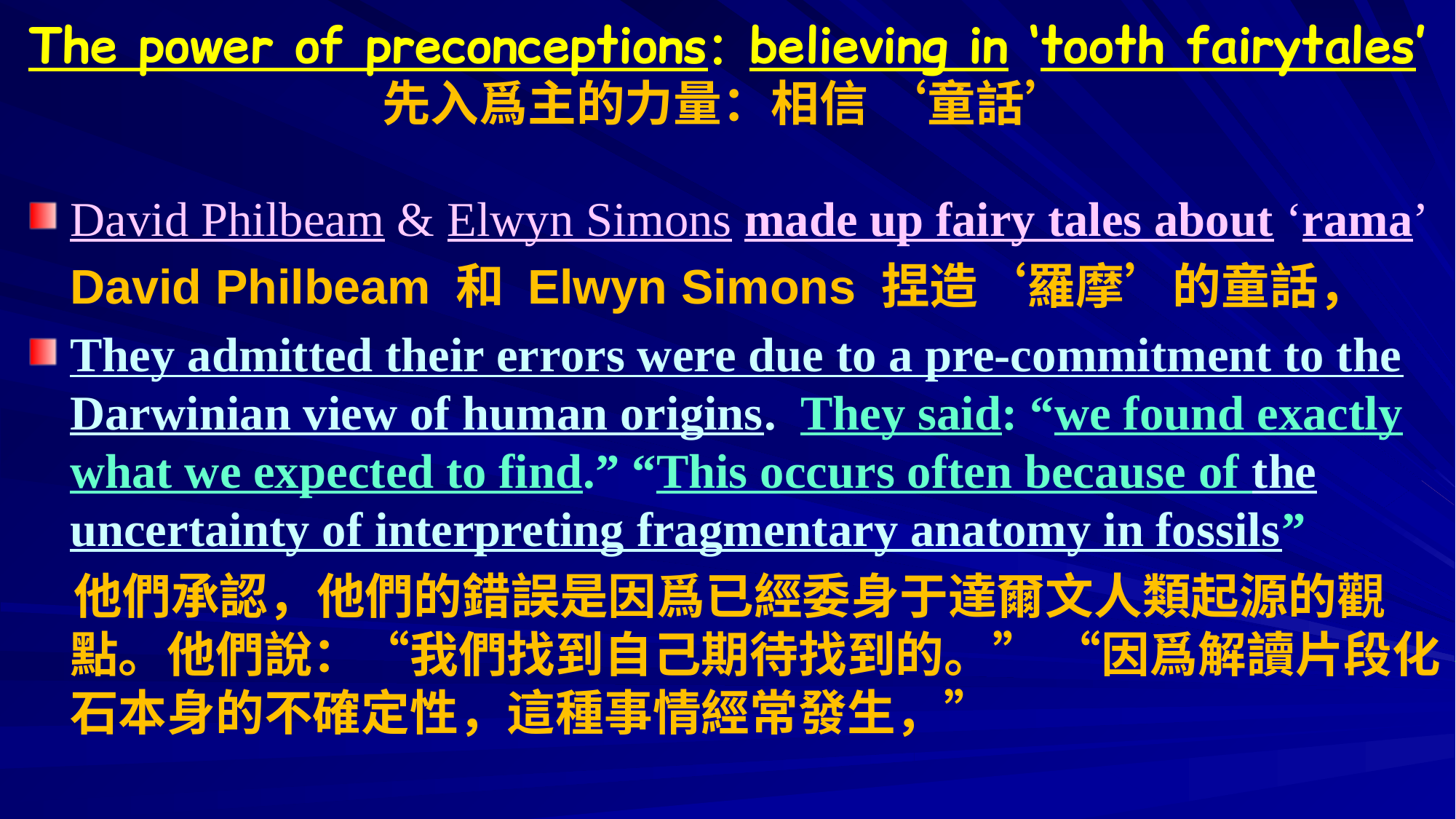

# The power of preconceptions: believing in ‘tooth fairytales’ 先入爲主的力量：相信 ‘童話’
David Philbeam & Elwyn Simons made up fairy tales about ‘rama’
	David Philbeam 和 Elwyn Simons 捏造‘羅摩’的童話，
They admitted their errors were due to a pre-commitment to the Darwinian view of human origins.  They said: “we found exactly what we expected to find.” “This occurs often because of the uncertainty of interpreting fragmentary anatomy in fossils”
   他們承認，他們的錯誤是因爲已經委身于達爾文人類起源的觀點。他們說：“我們找到自己期待找到的。” “因爲解讀片段化石本身的不確定性，這種事情經常發生，”